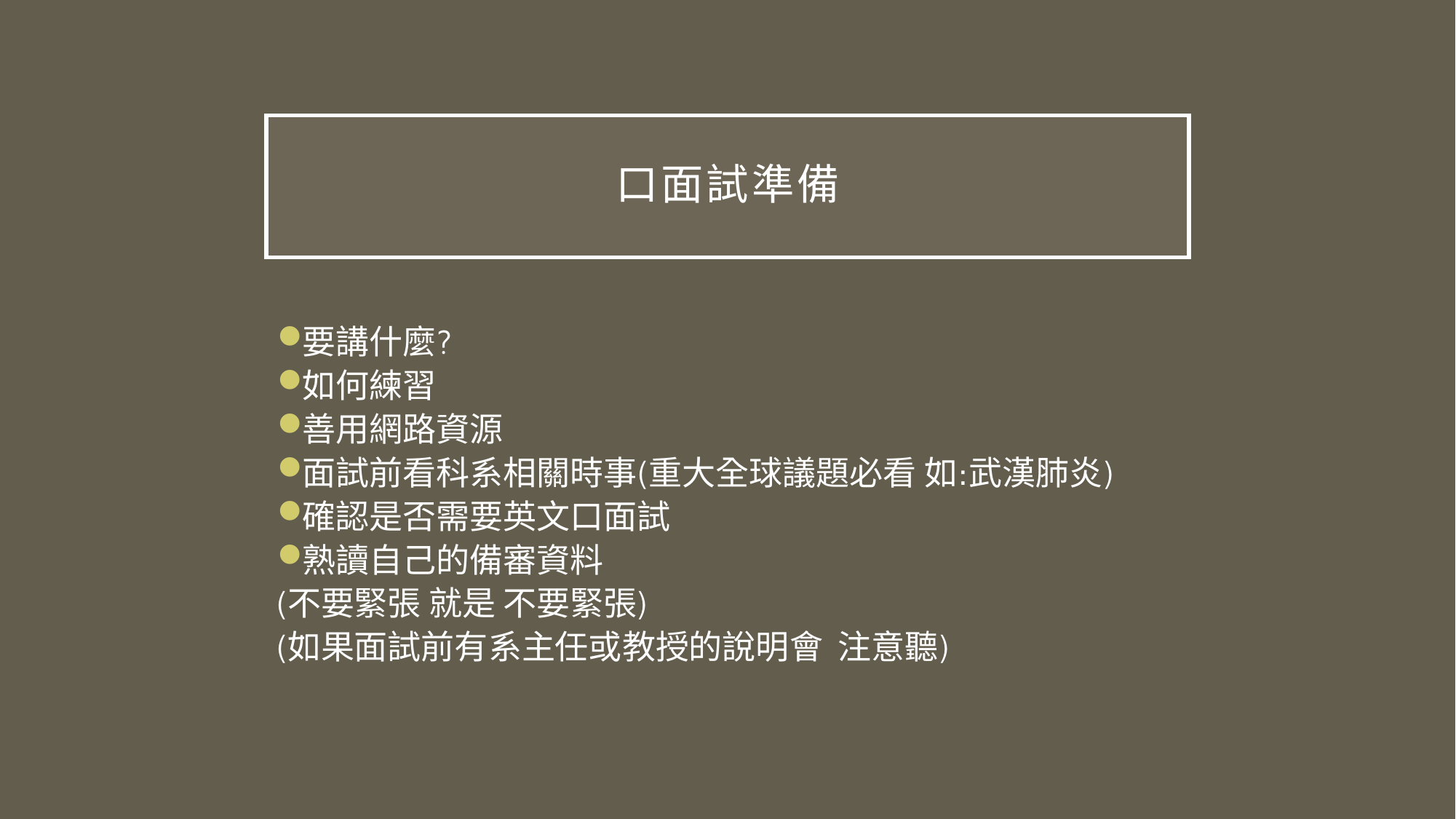

# 口面試準備
要講什麼?
如何練習
善用網路資源
面試前看科系相關時事(重大全球議題必看 如:武漢肺炎)
確認是否需要英文口面試
熟讀自己的備審資料
(不要緊張 就是 不要緊張)
(如果面試前有系主任或教授的說明會  注意聽)